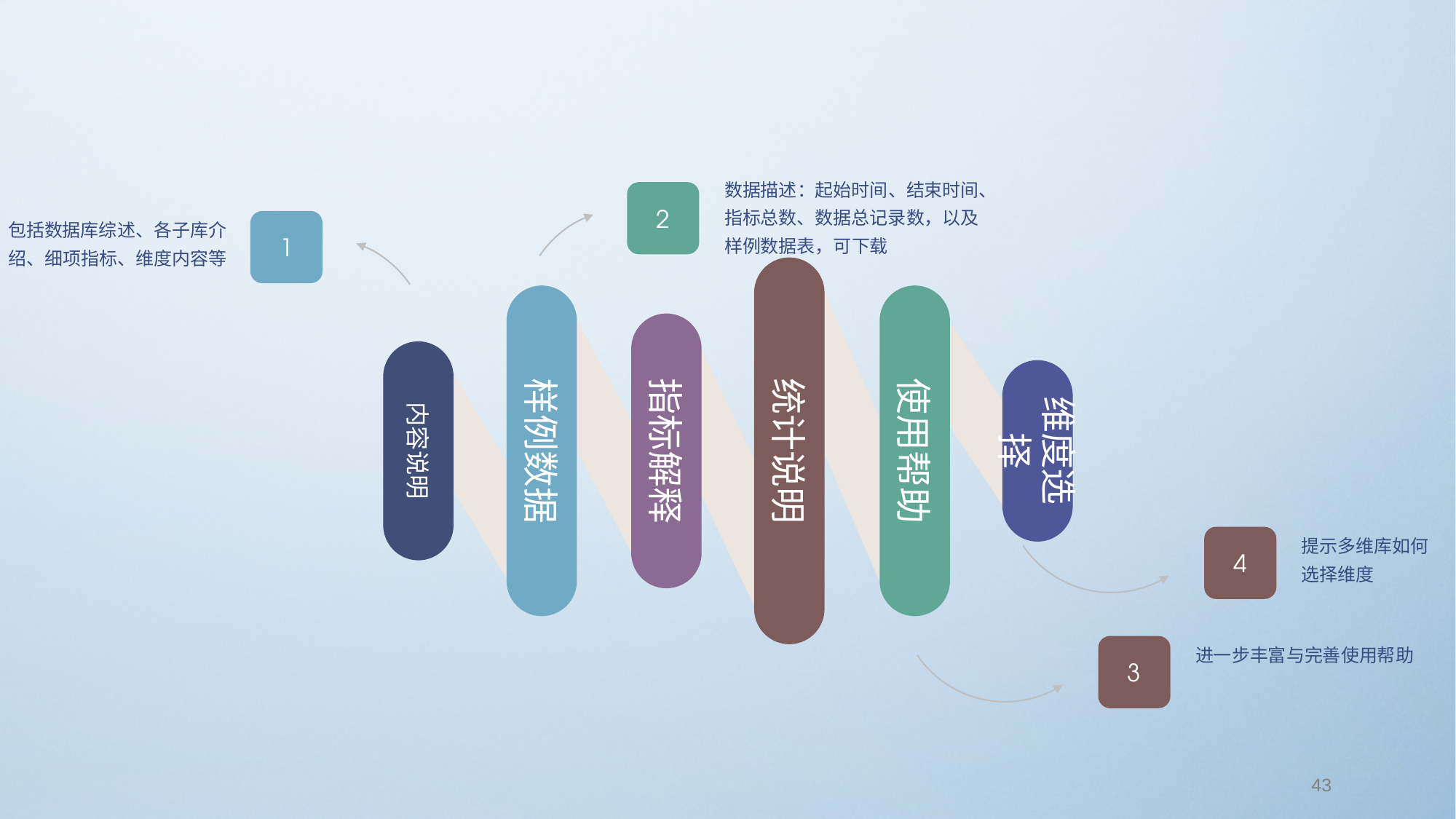

数据描述：起始时间、结束时间、指标总数、数据总记录数，以及样例数据表，可下载
2

1
包括数据库综述、各子库介绍、细项指标、维度内容等

内容说明
样例数据
指标解释
维度选择
统计说明
使用帮助

4
提示多维库如何选择维度
3
进一步丰富与完善使用帮助
43